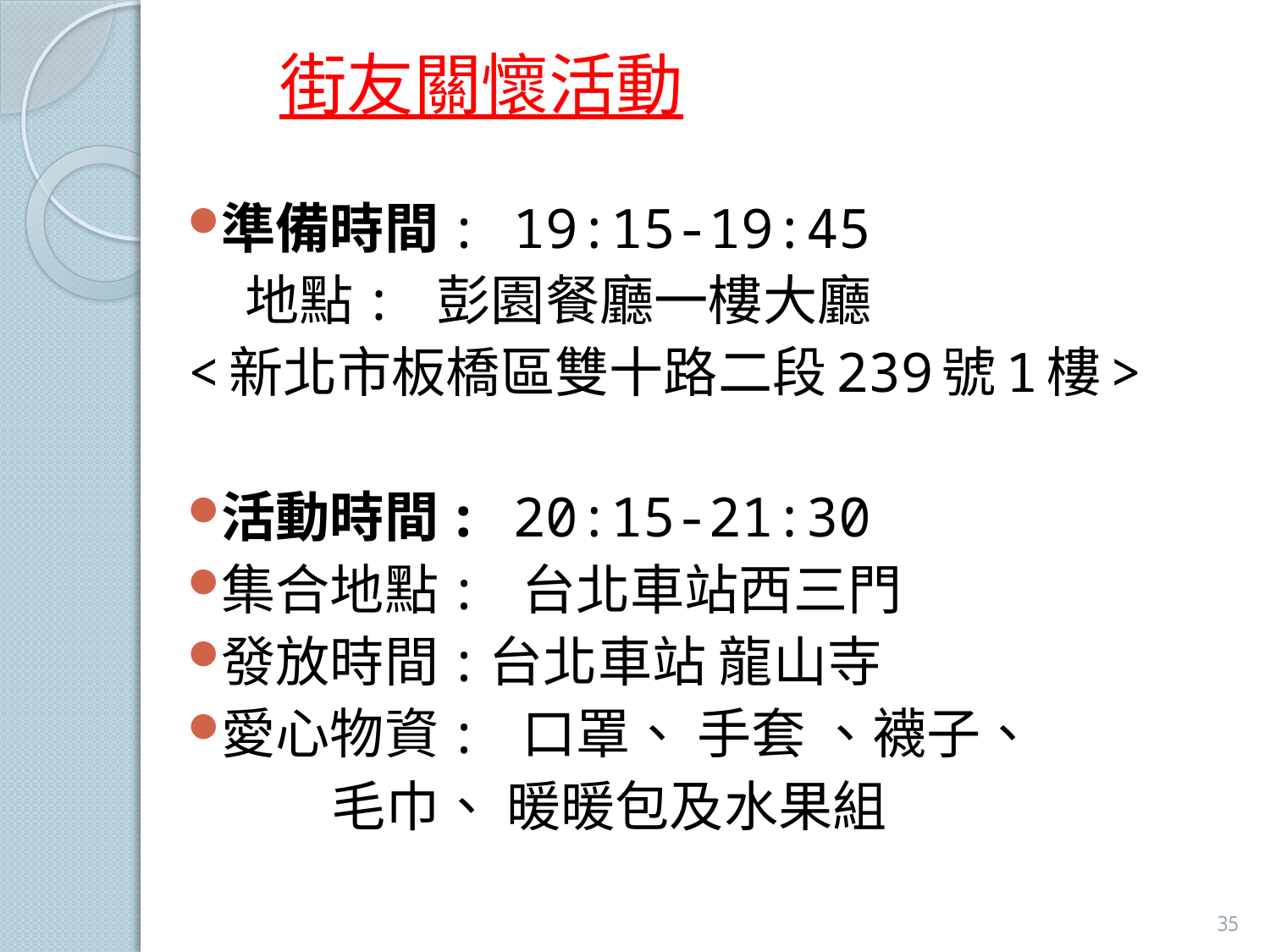

街友關懷活動

準備時間: 19:15-19:45
    地點: 彭園餐廳一樓大廳
<新北市板橋區雙十路二段239號1樓>

活動時間: 20:15-21:30
集合地點: 台北車站西三門
發放時間:台北車站 龍山寺
愛心物資: 口罩、 手套 、襪子、
           毛巾、 暖暖包及水果組

35